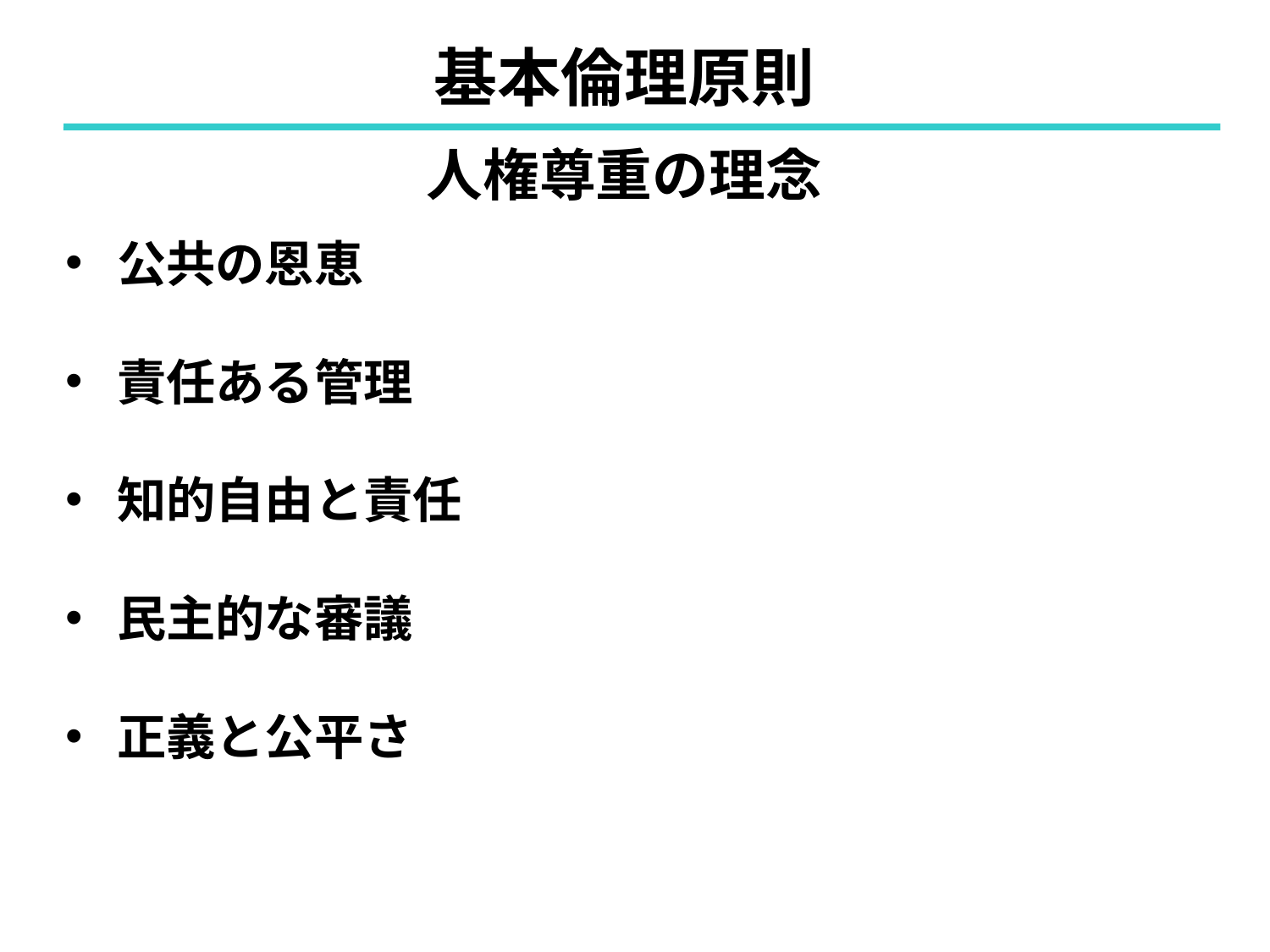

基本倫理原則

人権尊重の理念

  公共の恩恵

  責任ある管理

  知的自由と責任

  民主的な審議

  正義と公平さ